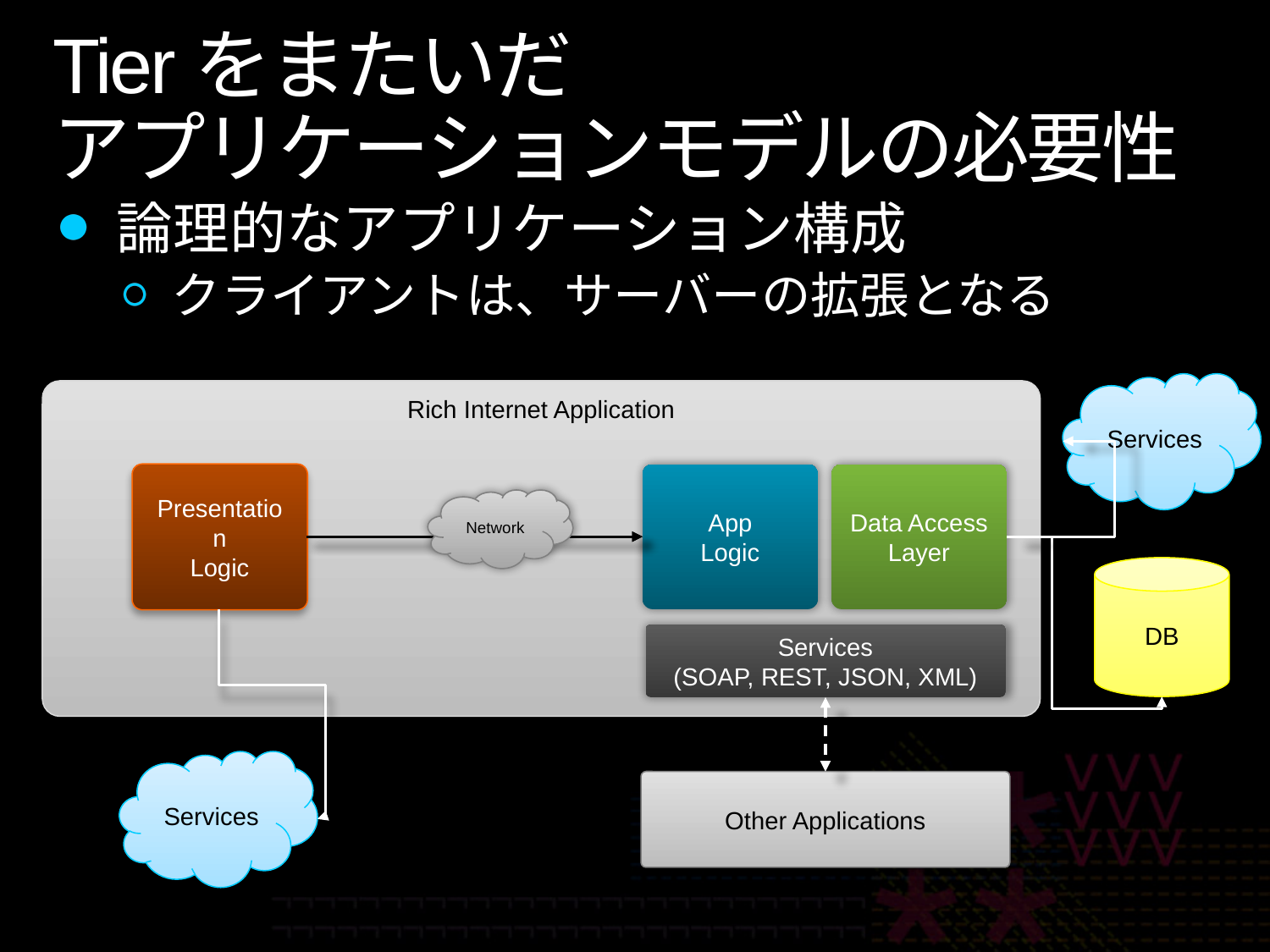

# Tierをまたいだ アプリケーションモデルの必要性
論理的なアプリケーション構成
クライアントは、サーバーの拡張となる
Services
Rich Internet Application
Browser
Web Application
Presentation
Logic
App
Logic
Data Access Layer
HTML
Network
DB
Services
(SOAP, REST, JSON, XML)
Services
Other Applications